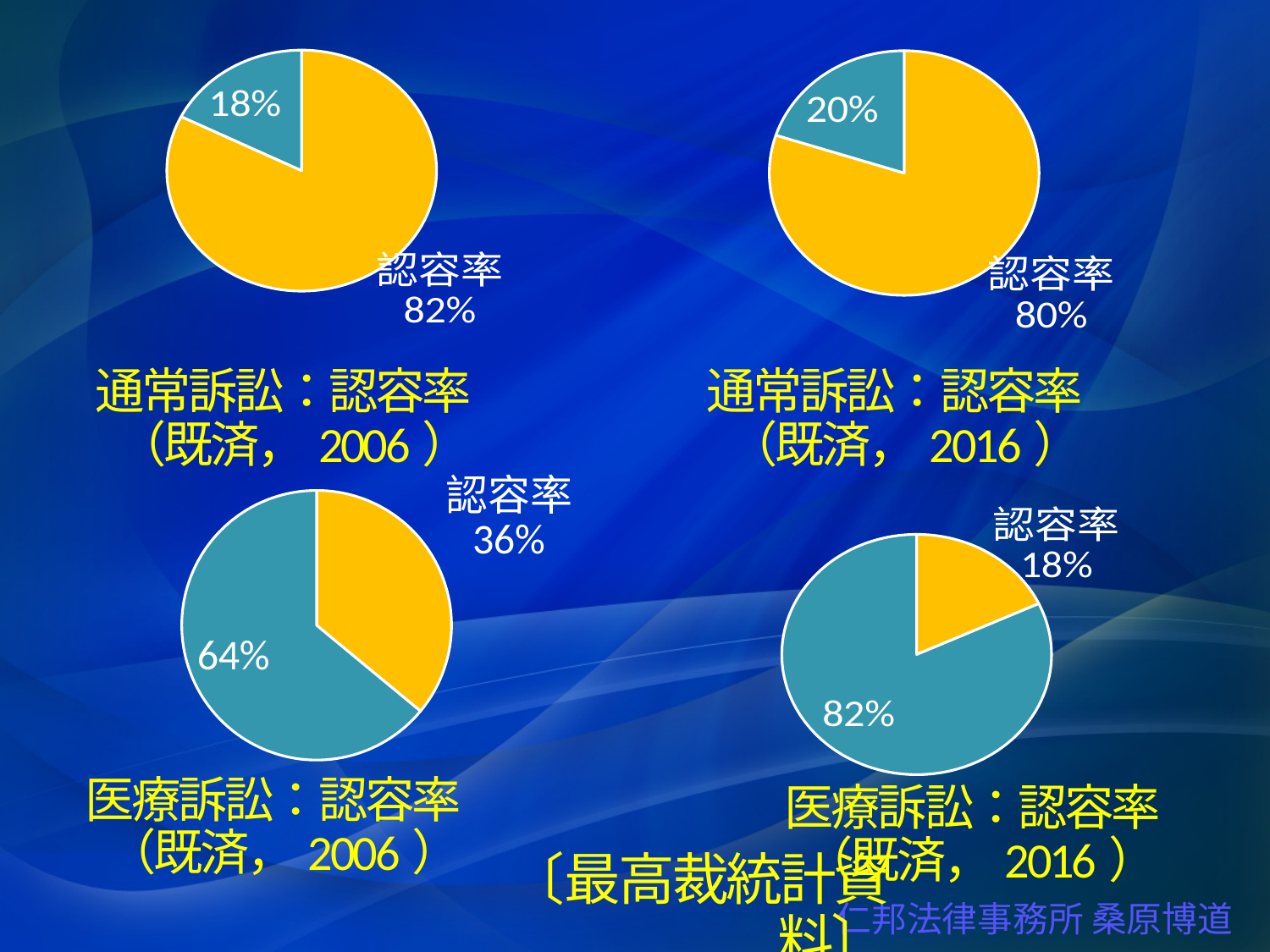

### Chart

| Category | 列1 |
|---|---|
| 認容率 | 82.4 |

### Chart

| Category | 列1 |
|---|---|
| 認容率 | 80.0 |
通常訴訟：認容率
（既済，2016）
通常訴訟：認容率
（既済，2006）

### Chart

| Category | 列1 |
|---|---|
| 認容率 | 35.1 |

### Chart

| Category | 列1 |
|---|---|
| 認容率 | 17.6 |
# 医療訴訟：認容率
（既済，2006）
医療訴訟：認容率（既済，2016）
〔最高裁統計資料〕
 仁邦法律事務所 桑原博道